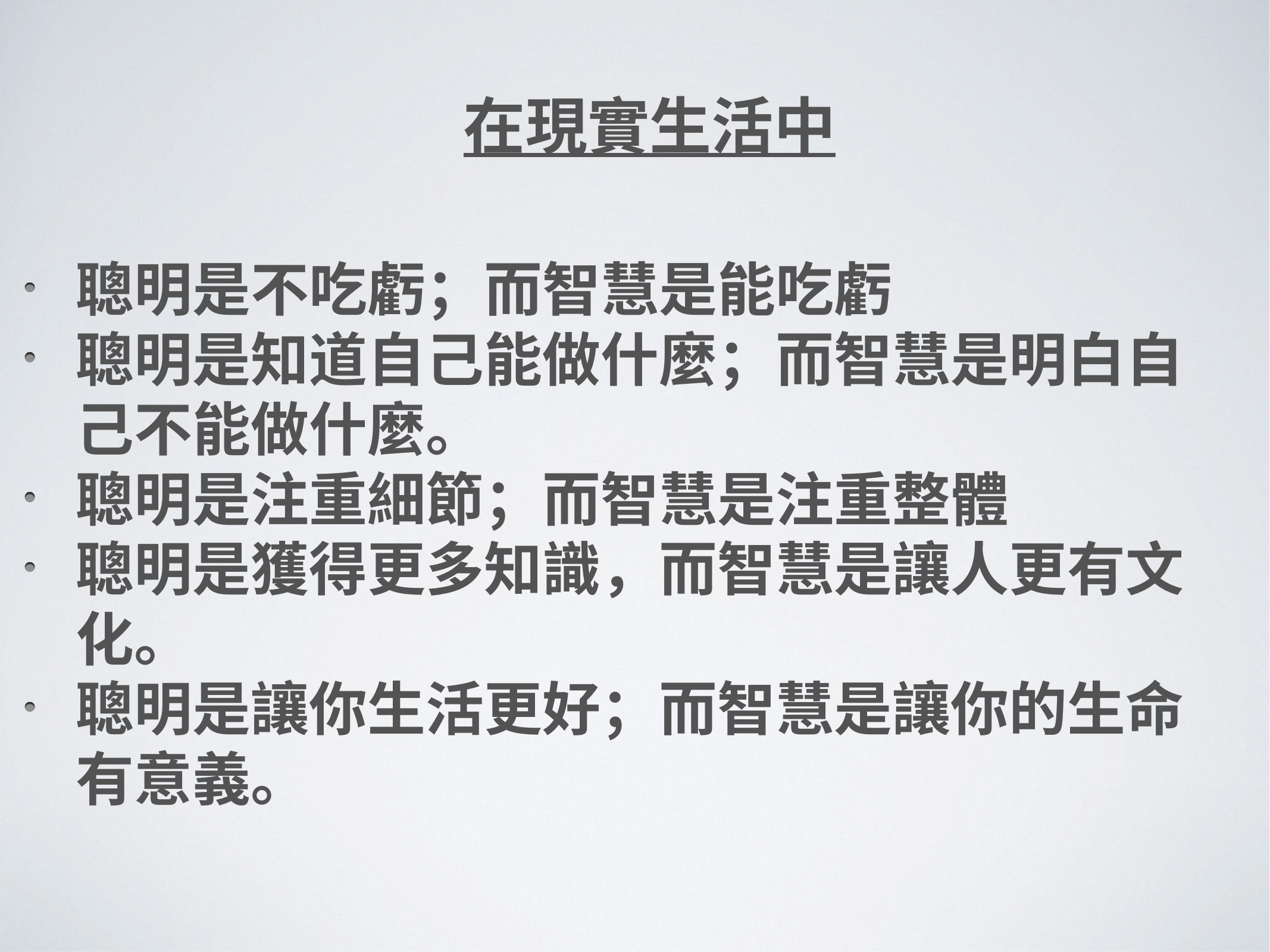

在現實生活中
聰明是不吃虧；而智慧是能吃虧
聰明是知道自己能做什麼；而智慧是明白自己不能做什麼。
聰明是注重細節；而智慧是注重整體
聰明是獲得更多知識，而智慧是讓人更有文化。
聰明是讓你生活更好；而智慧是讓你的生命有意義。